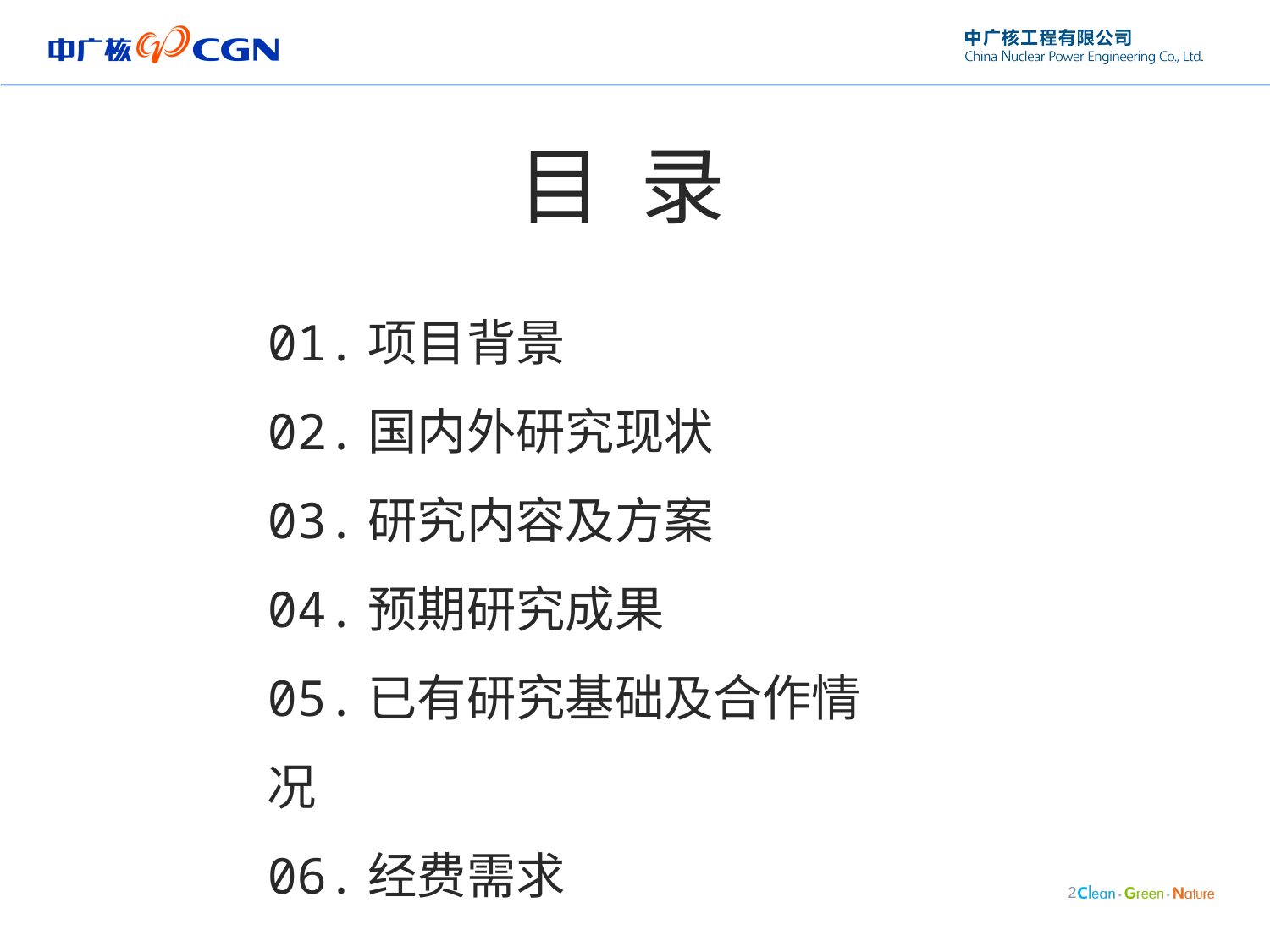

目  录
01.项目背景
02.国内外研究现状
03.研究内容及方案
04.预期研究成果
05.已有研究基础及合作情况
06.经费需求